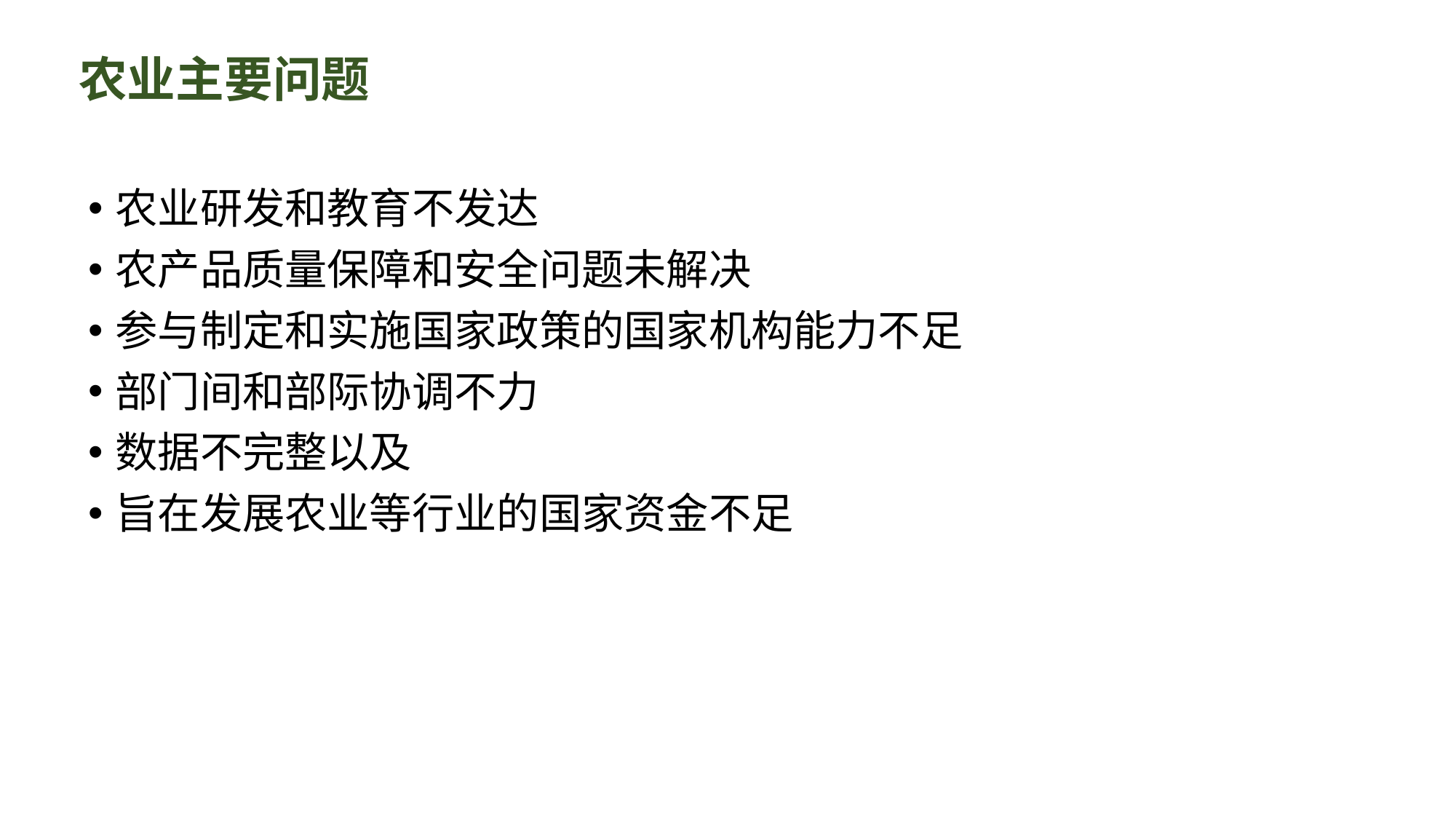

# 农业主要问题
农业研发和教育不发达
农产品质量保障和安全问题未解决
参与制定和实施国家政策的国家机构能力不足
部门间和部际协调不力
数据不完整以及
旨在发展农业等行业的国家资金不足